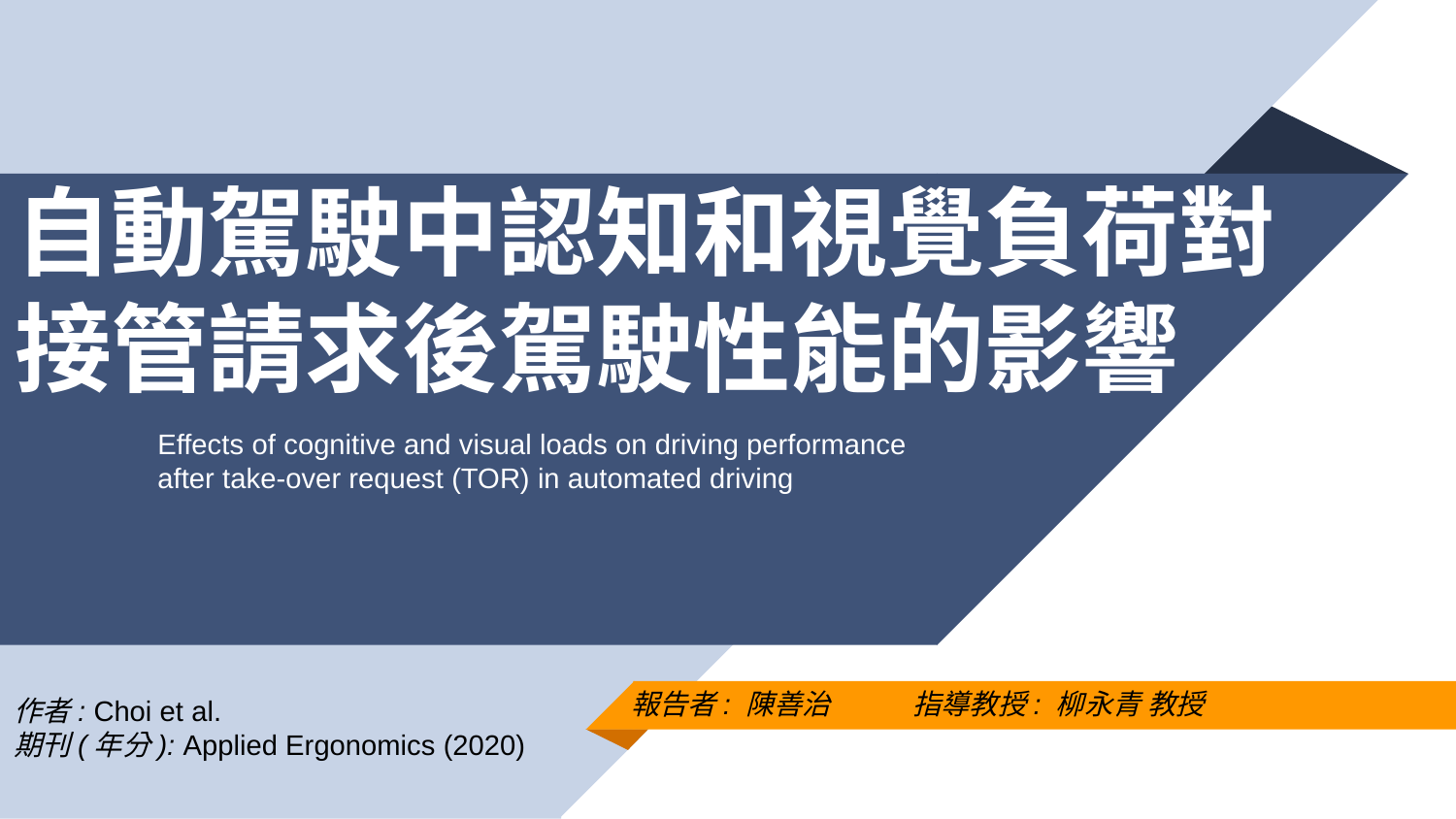

# 自動駕駛中認知和視覺負荷對接管請求後駕駛性能的影響
Effects of cognitive and visual loads on driving performance after take-over request (TOR) in automated driving
報告者: 陳善治             指導教授: 柳永青 教授
作者: Choi et al.
期刊(年分): Applied Ergonomics (2020)